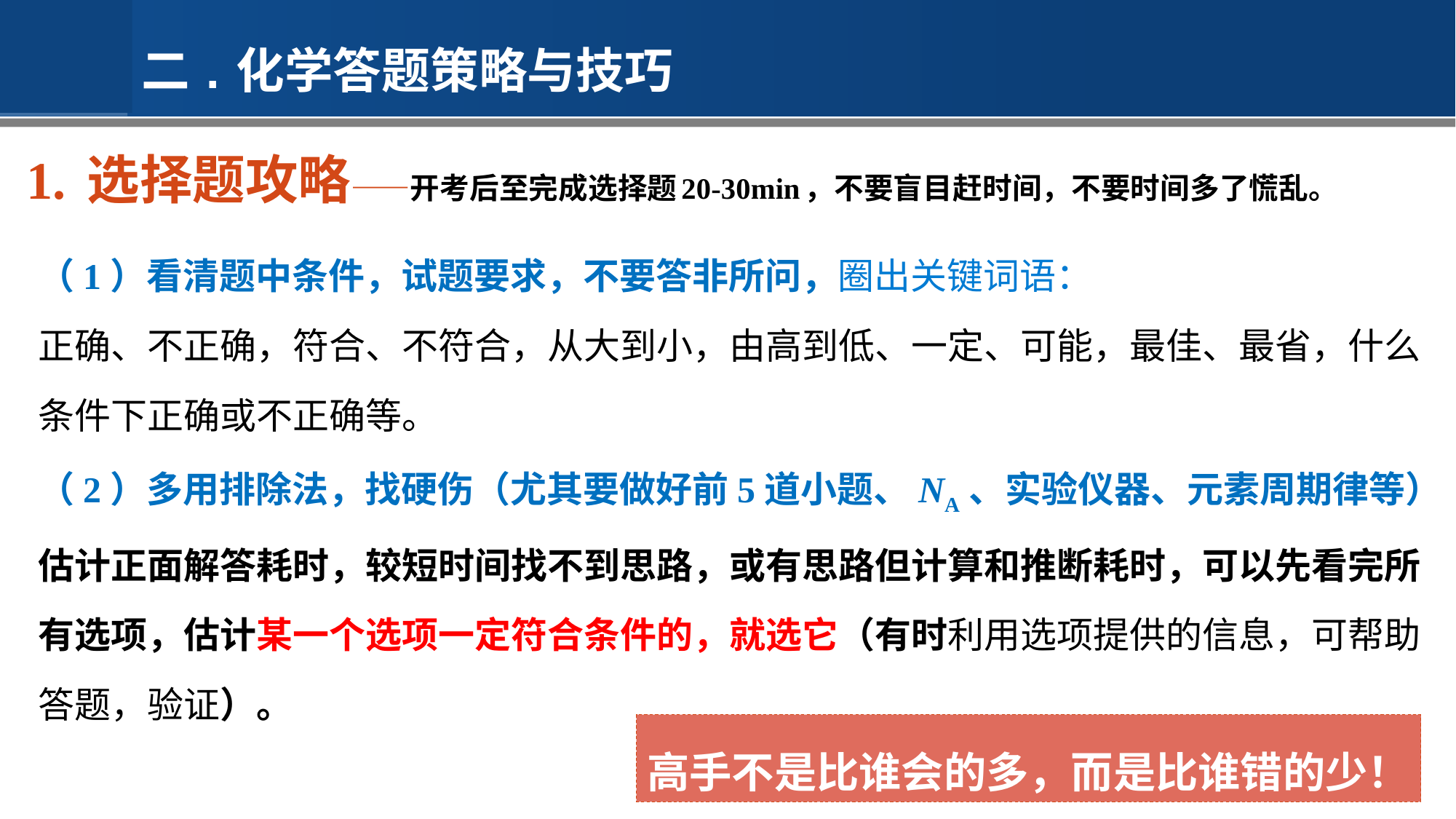

二.化学答题策略与技巧
1. 选择题攻略——开考后至完成选择题20-30min，不要盲目赶时间，不要时间多了慌乱。
（1）看清题中条件，试题要求，不要答非所问，圈出关键词语：
正确、不正确，符合、不符合，从大到小，由高到低、一定、可能，最佳、最省，什么条件下正确或不正确等。
（2）多用排除法，找硬伤（尤其要做好前5道小题、NA、实验仪器、元素周期律等）
估计正面解答耗时，较短时间找不到思路，或有思路但计算和推断耗时，可以先看完所有选项，估计某一个选项一定符合条件的，就选它（有时利用选项提供的信息，可帮助答题，验证）。

高手不是比谁会的多，而是比谁错的少！
6